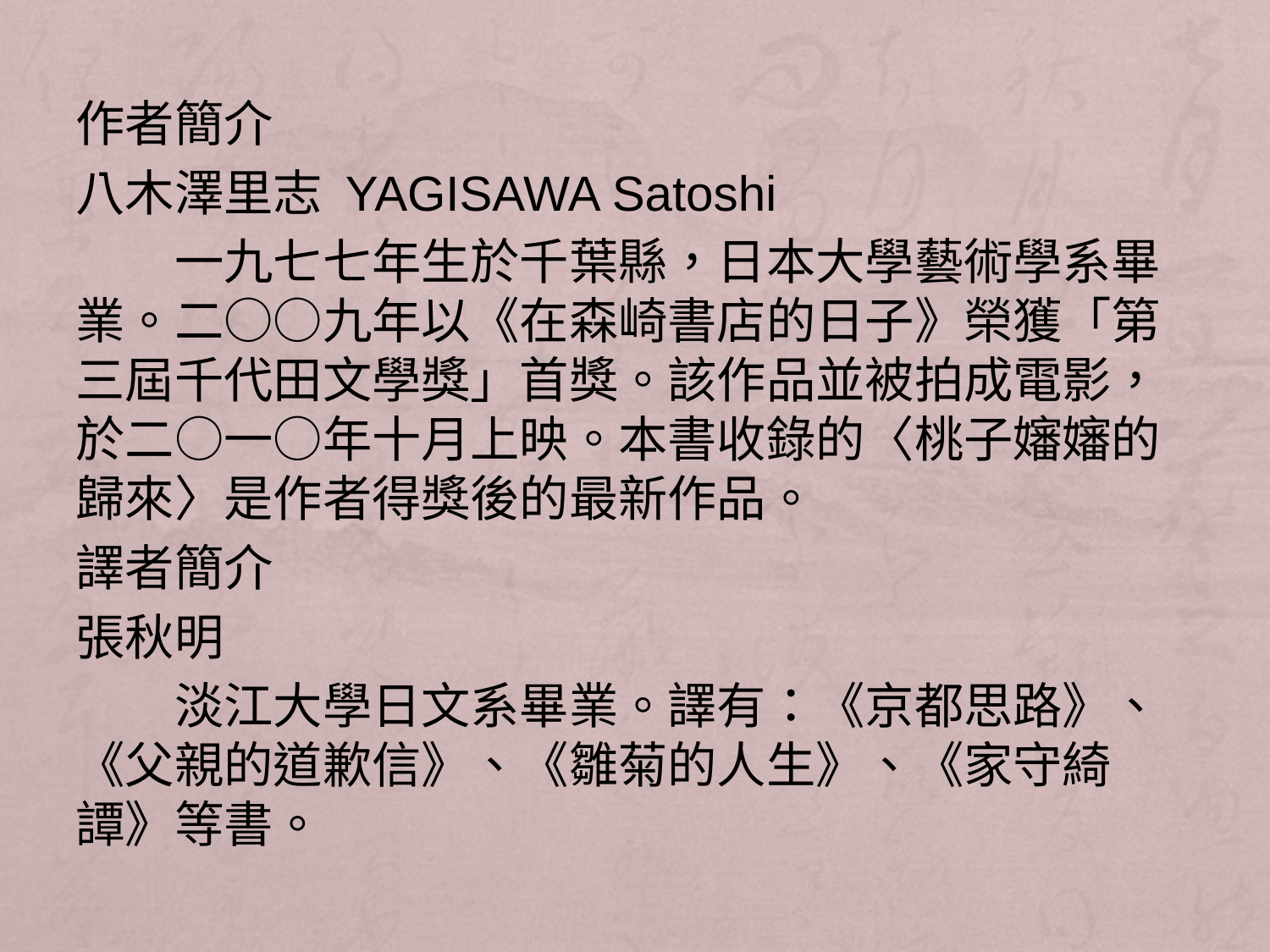

#
作者簡介
八木澤里志 YAGISAWA Satoshi
　　一九七七年生於千葉縣，日本大學藝術學系畢業。二○○九年以《在森崎書店的日子》榮獲「第三屆千代田文學獎」首獎。該作品並被拍成電影，於二○一○年十月上映。本書收錄的〈桃子嬸嬸的歸來〉是作者得獎後的最新作品。
譯者簡介
張秋明
　　淡江大學日文系畢業。譯有：《京都思路》、《父親的道歉信》、《雛菊的人生》、《家守綺譚》等書。